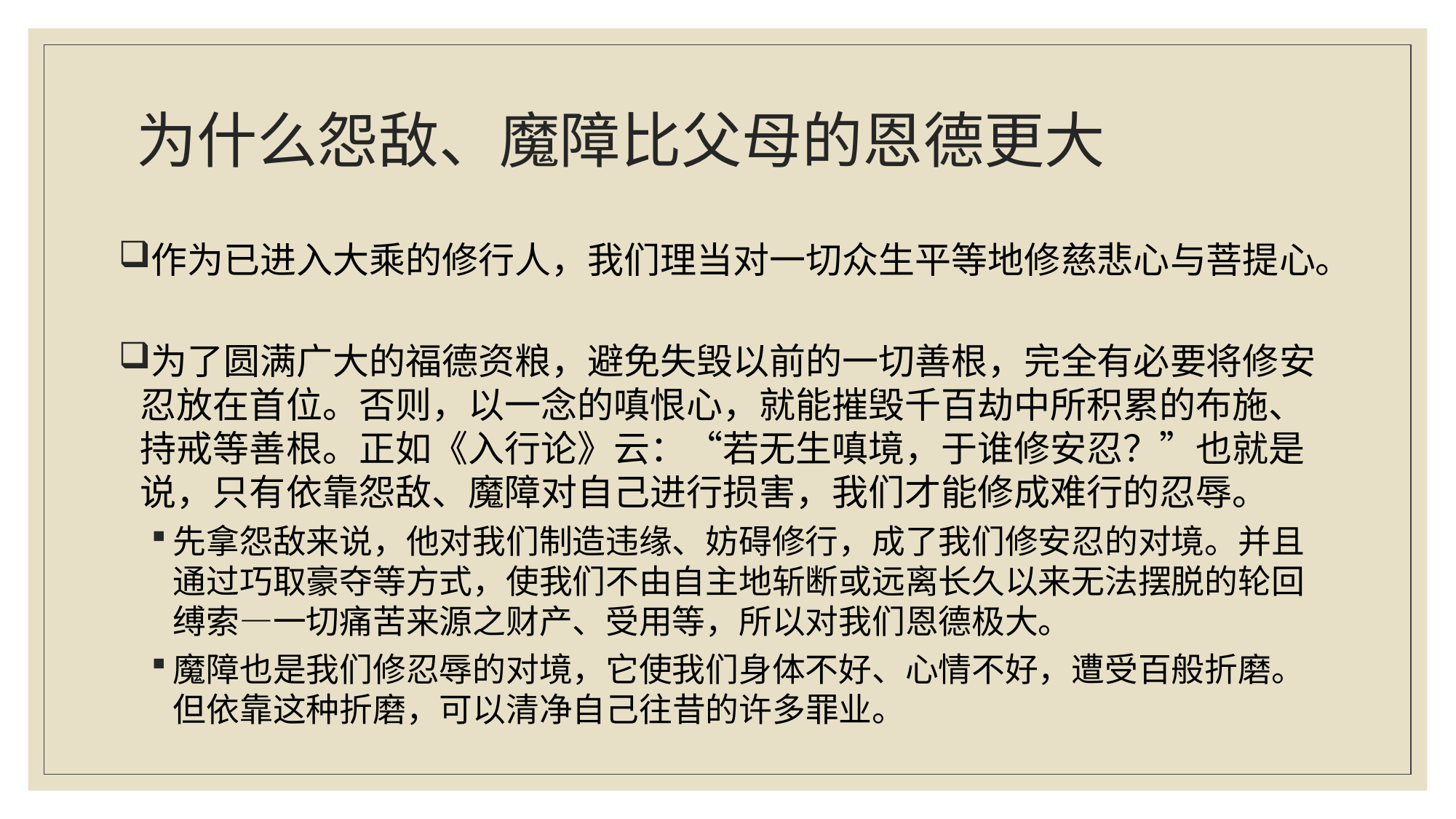

# 为什么怨敌、魔障比父母的恩德更大
作为已进入大乘的修行人，我们理当对一切众生平等地修慈悲心与菩提心。
为了圆满广大的福德资粮，避免失毁以前的一切善根，完全有必要将修安忍放在首位。否则，以一念的嗔恨心，就能摧毁千百劫中所积累的布施、持戒等善根。正如《入行论》云：“若无生嗔境，于谁修安忍？”也就是说，只有依靠怨敌、魔障对自己进行损害，我们才能修成难行的忍辱。
先拿怨敌来说，他对我们制造违缘、妨碍修行，成了我们修安忍的对境。并且通过巧取豪夺等方式，使我们不由自主地斩断或远离长久以来无法摆脱的轮回缚索—一切痛苦来源之财产、受用等，所以对我们恩德极大。
魔障也是我们修忍辱的对境，它使我们身体不好、心情不好，遭受百般折磨。但依靠这种折磨，可以清净自己往昔的许多罪业。